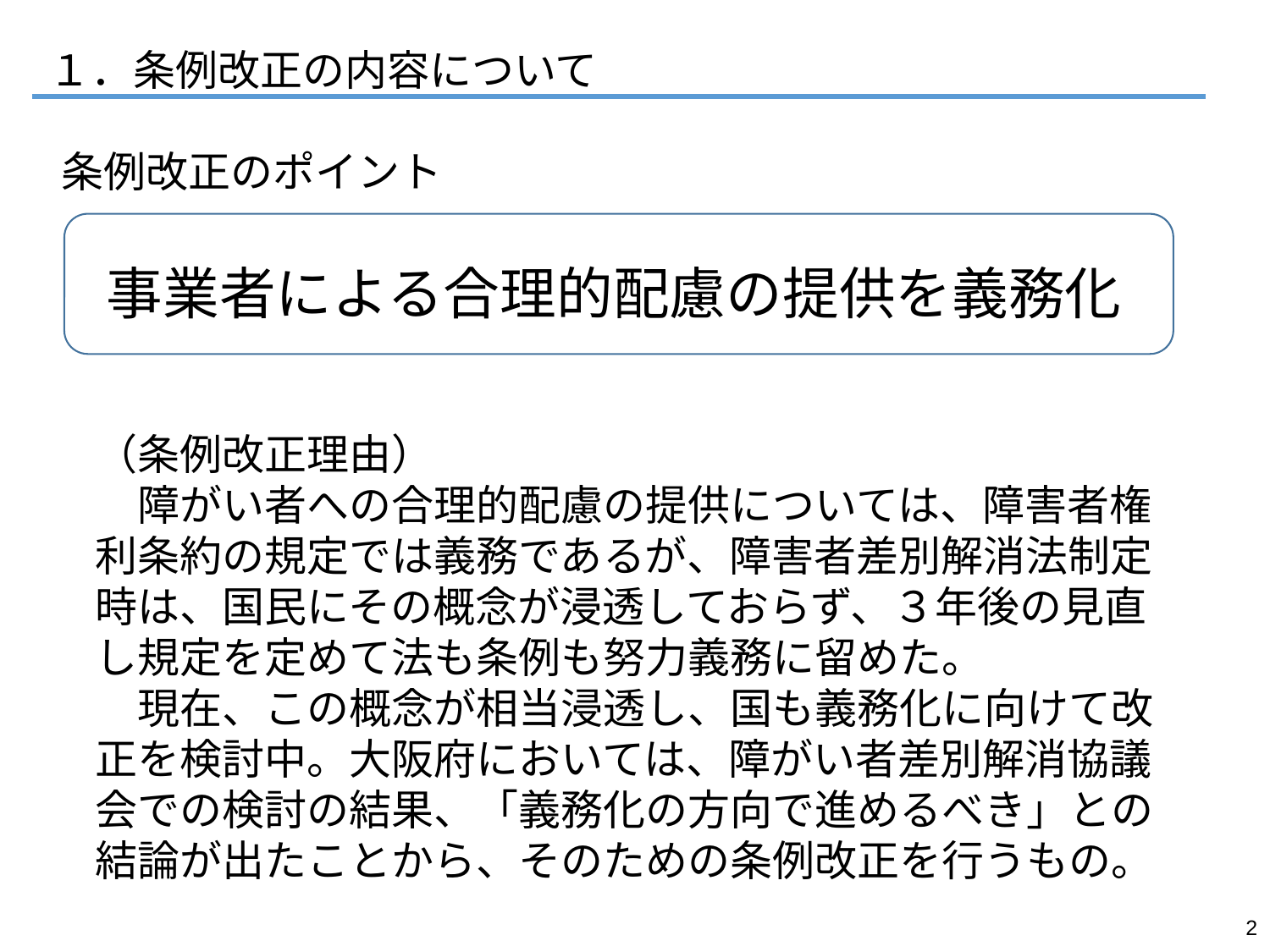

１．条例改正の内容について
条例改正のポイント

事業者による合理的配慮の提供を義務化
（条例改正理由）
　障がい者への合理的配慮の提供については、障害者権利条約の規定では義務であるが、障害者差別解消法制定時は、国民にその概念が浸透しておらず、３年後の見直し規定を定めて法も条例も努力義務に留めた。
　現在、この概念が相当浸透し、国も義務化に向けて改正を検討中。大阪府においては、障がい者差別解消協議会での検討の結果、「義務化の方向で進めるべき」との結論が出たことから、そのための条例改正を行うもの。
2